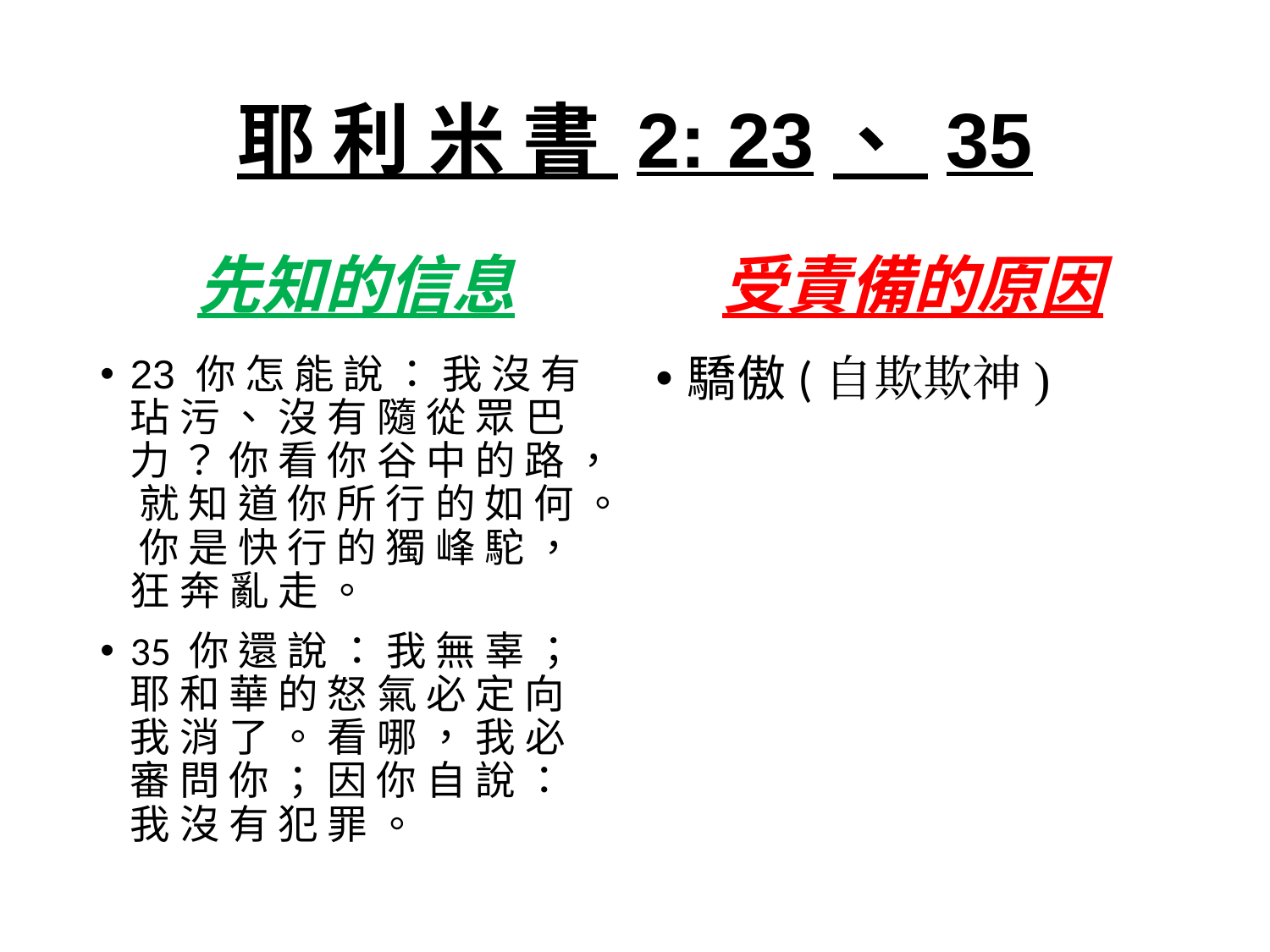

# 耶 利 米 書 2: 23、 35
先知的信息
受責備的原因
23 你 怎 能 說 ： 我 沒 有 玷 污 、 沒 有 隨 從 眾 巴 力 ？ 你 看 你 谷 中 的 路 ， 就 知 道 你 所 行 的 如 何 。 你 是 快 行 的 獨 峰 駝 ， 狂 奔 亂 走 。
35 你 還 說 ： 我 無 辜 ； 耶 和 華 的 怒 氣 必 定 向 我 消 了 。 看 哪 ， 我 必 審 問 你 ； 因 你 自 說 ： 我 沒 有 犯 罪 。
驕傲(自欺欺神)